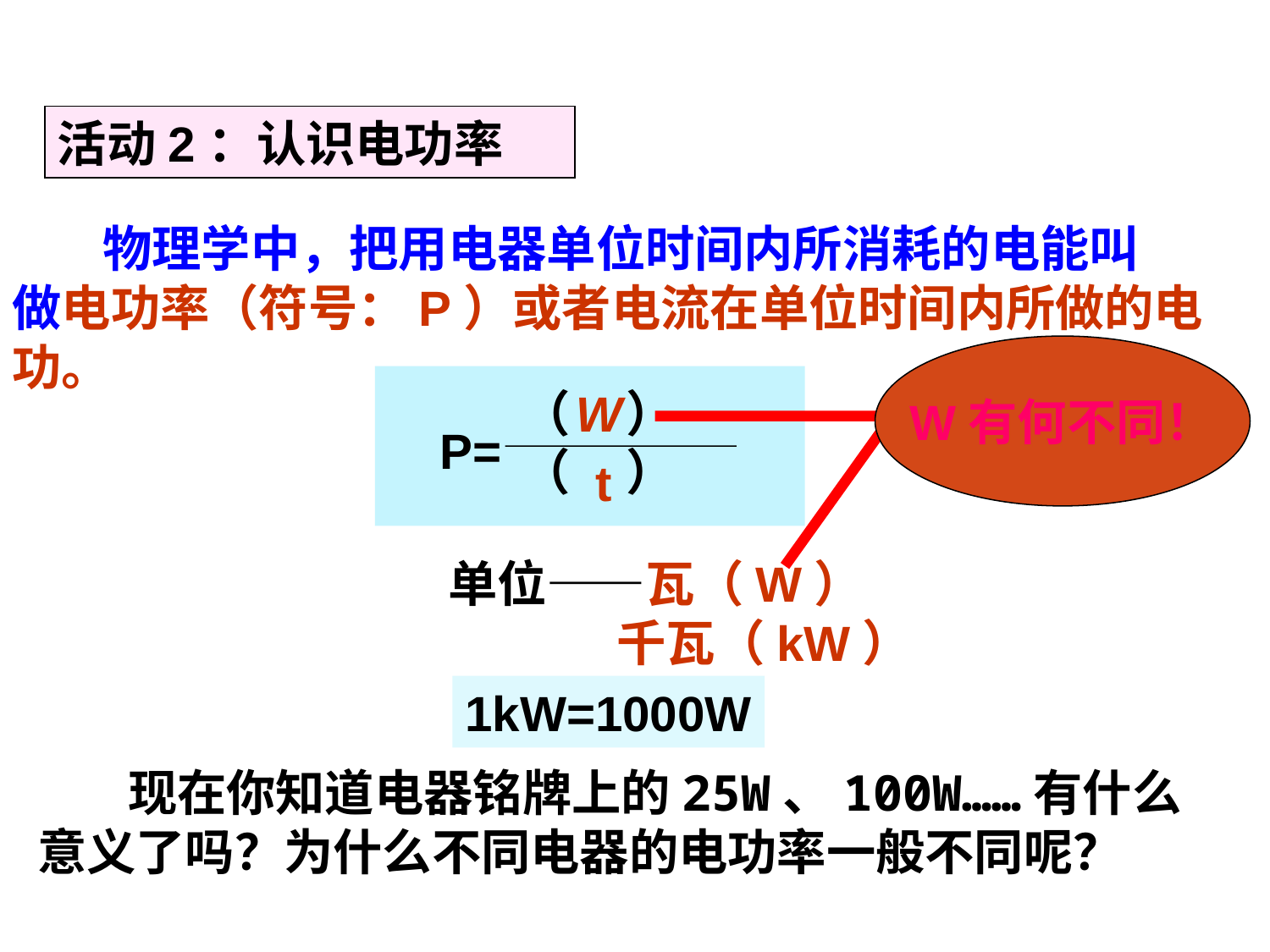

活动2：认识电功率
       物理学中，把用电器单位时间内所消耗的电能叫
做电功率（符号：P）或者电流在单位时间内所做的电功。
W有何不同！

（     ）
（     ）
P=

W

t
单位——瓦（W）
              千瓦（kW）
1kW=1000W
       现在你知道电器铭牌上的25W、100W……有什么意义了吗？为什么不同电器的电功率一般不同呢？